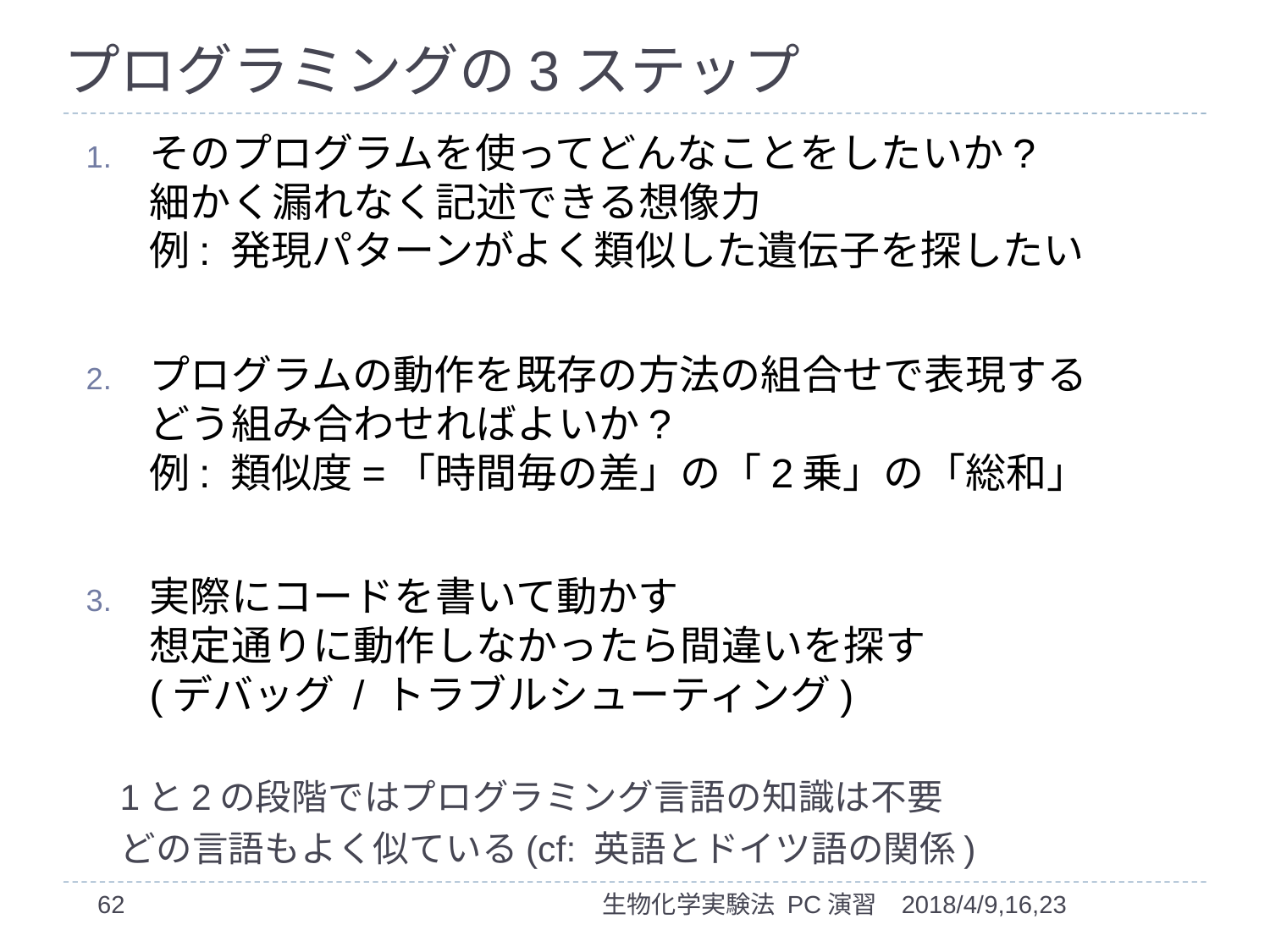

# プログラミングの3ステップ
そのプログラムを使ってどんなことをしたいか?
細かく漏れなく記述できる想像力
例: 発現パターンがよく類似した遺伝子を探したい

プログラムの動作を既存の方法の組合せで表現する
どう組み合わせればよいか?
例: 類似度=「時間毎の差」の「2乗」の「総和」

実際にコードを書いて動かす
想定通りに動作しなかったら間違いを探す
(デバッグ / トラブルシューティング)
1と2の段階ではプログラミング言語の知識は不要
どの言語もよく似ている(cf: 英語とドイツ語の関係)

62
生物化学実験法 PC演習
2018/4/9,16,23